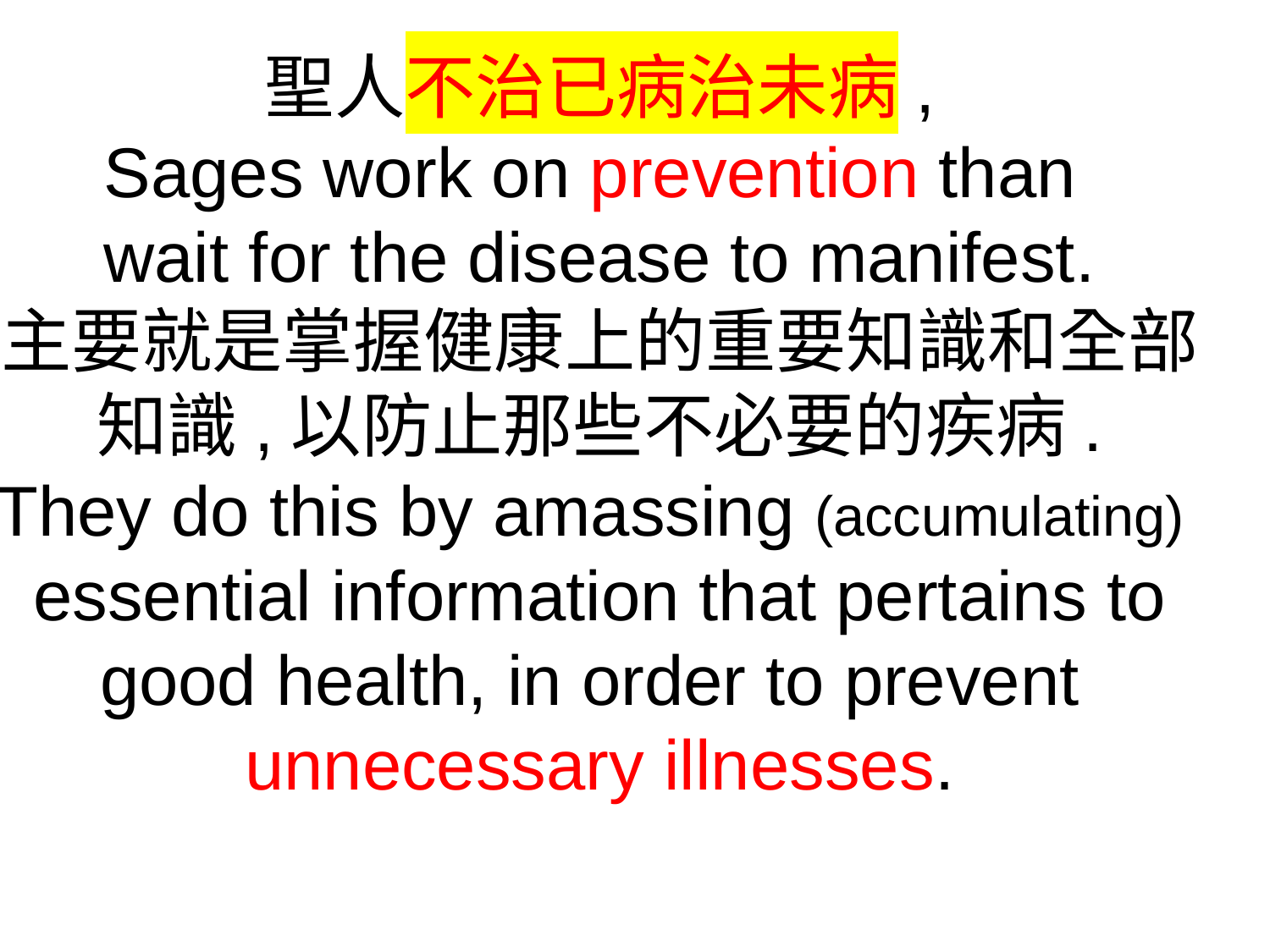

聖人不治已病治未病,
Sages work on prevention than
wait for the disease to manifest.
主要就是掌握健康上的重要知識和全部知識,以防止那些不必要的疾病.
They do this by amassing (accumulating)
essential information that pertains to good health, in order to prevent
unnecessary illnesses.